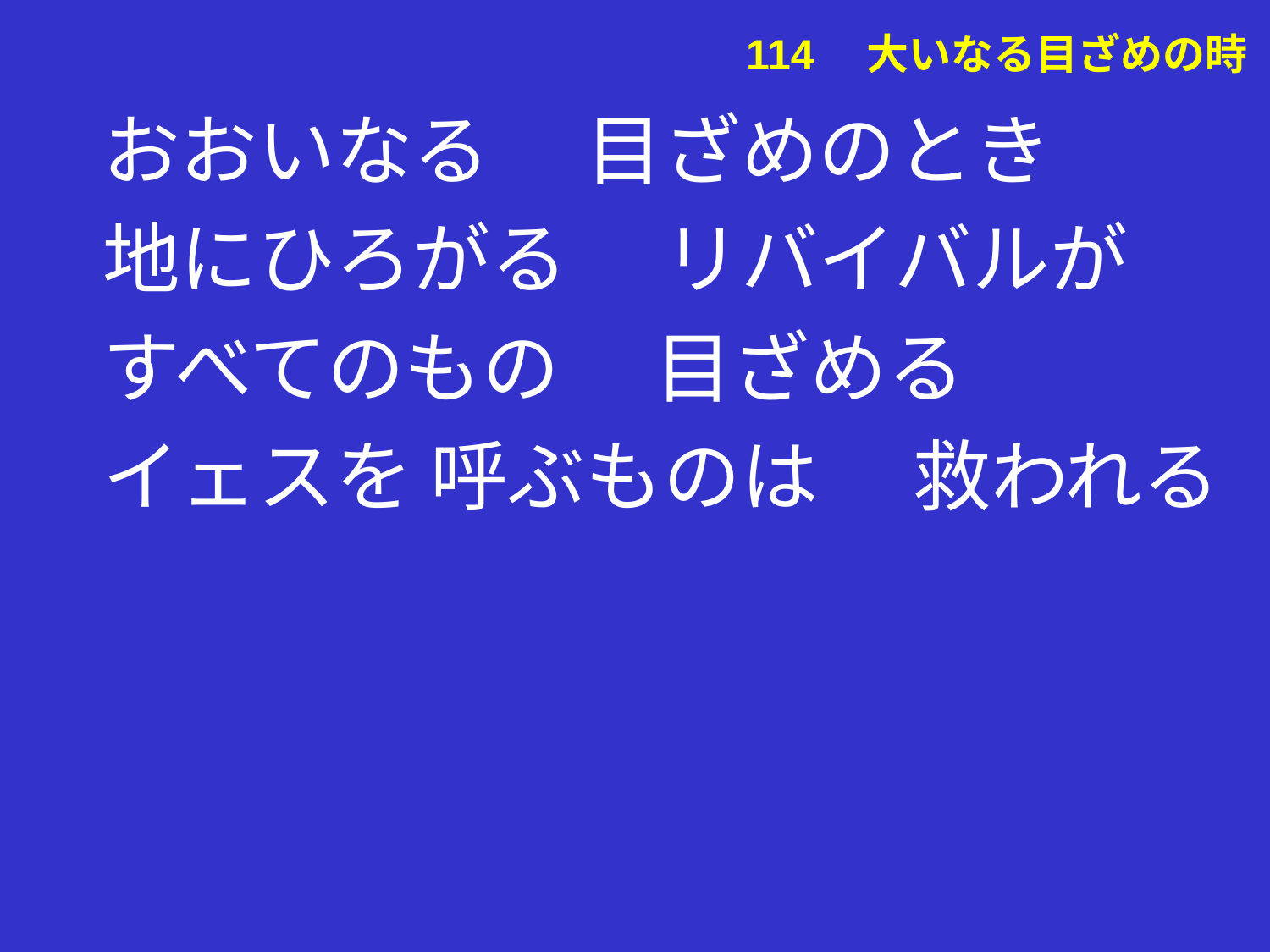

おおいなる 　目ざめのとき
地にひろがる 　リバイバルが
すべてのもの 　目ざめる
イェスを 呼ぶものは　 救われる
# 114　大いなる目ざめの時